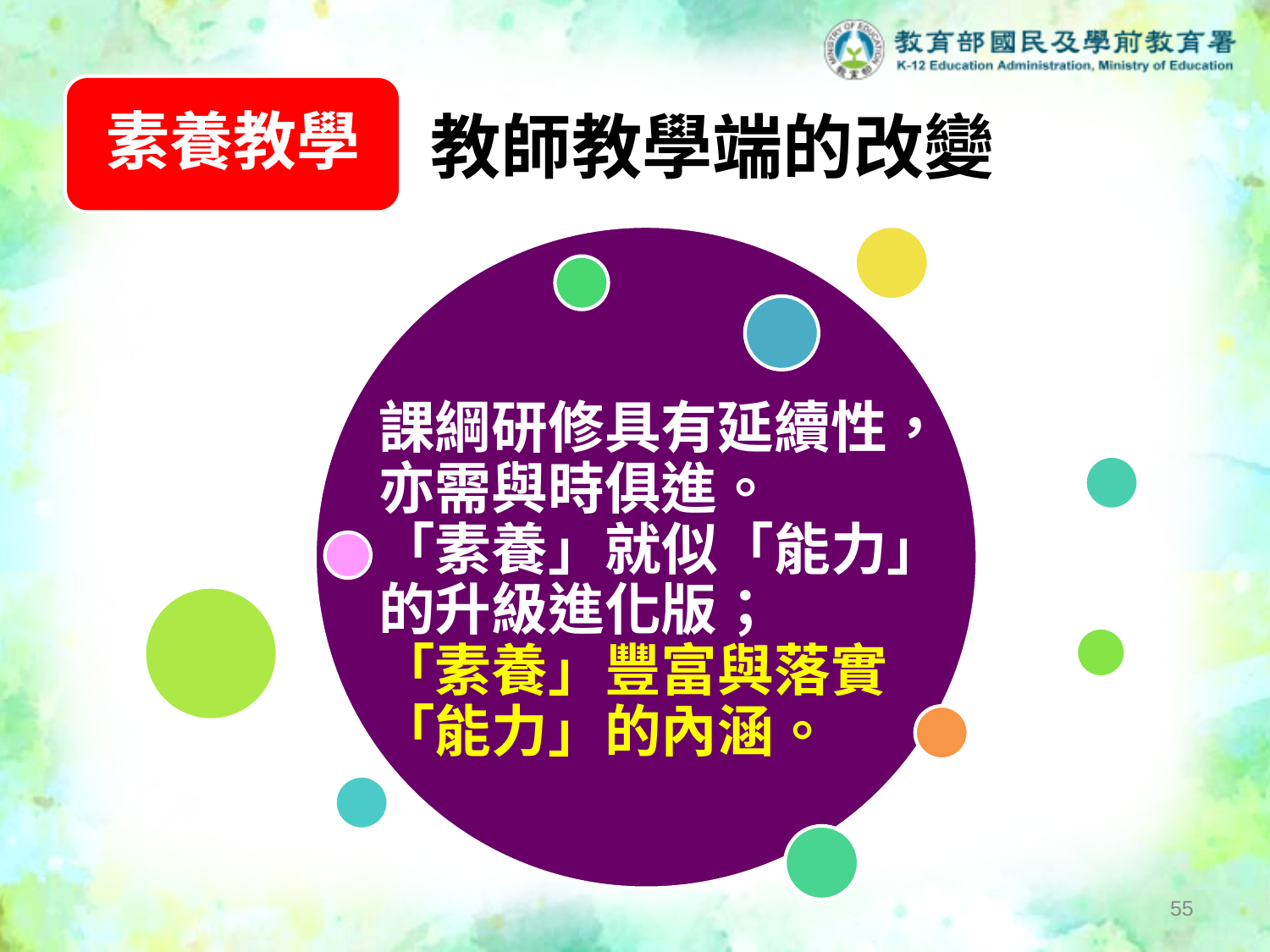

素養教學
教師教學端的改變

課綱研修具有延續性，亦需與時俱進。
「素養」就似「能力」的升級進化版；
「素養」豐富與落實
「能力」的內涵。

55